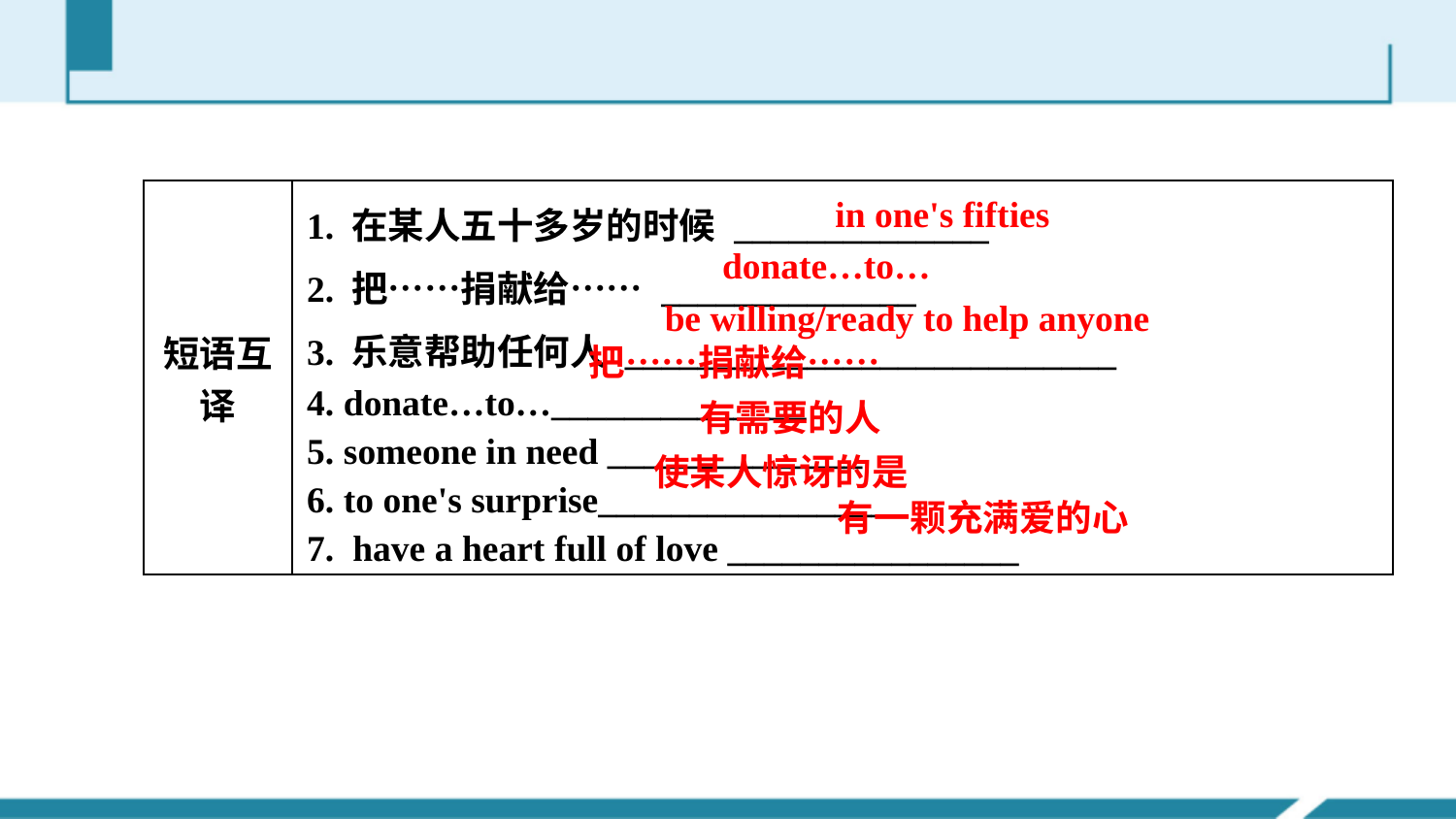

| 短语互译 | 1. 在某人五十多岁的时候 \_\_\_\_\_\_\_\_\_\_\_\_\_\_ 　　 2. 把……捐献给…… \_\_\_\_\_\_\_\_\_\_\_\_\_\_ 3. 乐意帮助任何人 \_\_\_\_\_\_\_\_\_\_\_\_\_\_\_\_\_\_\_\_\_\_\_\_\_\_\_ 4. donate…to…\_\_\_\_\_\_\_\_\_\_\_\_\_\_ 5. someone in need \_\_\_\_\_\_\_\_\_\_\_\_\_\_ 6. to one's surprise\_\_\_\_\_\_\_\_\_\_\_\_\_\_\_\_ 7. have a heart full of love \_\_\_\_\_\_\_\_\_\_\_\_\_\_\_\_ |
| --- | --- |
in one's fifties
donate…to…
be willing/ready to help anyone
把……捐献给……
有需要的人
使某人惊讶的是
有一颗充满爱的心